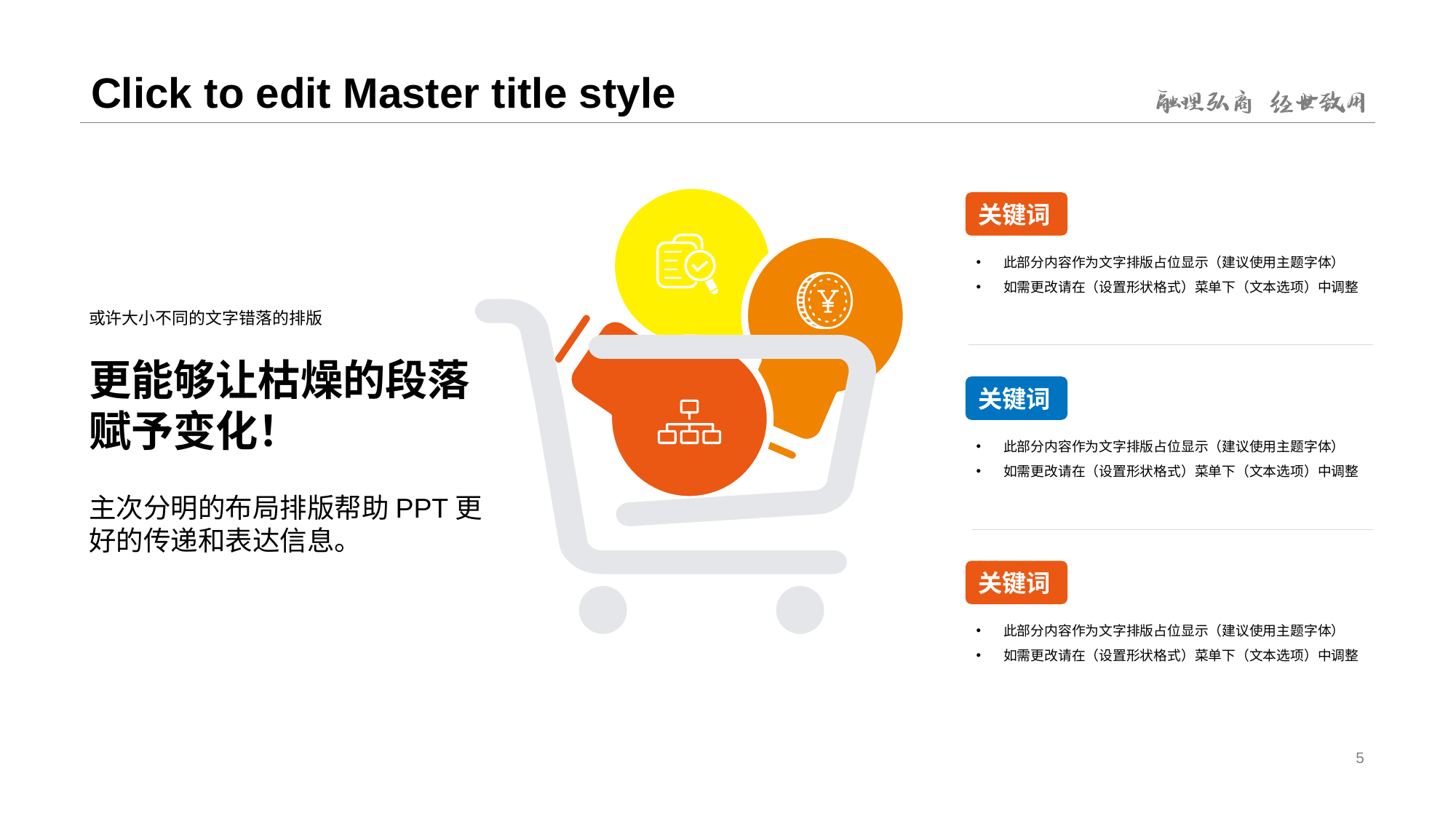

# Click to edit Master title style

关键词

此部分内容作为文字排版占位显示（建议使用主题字体）
如需更改请在（设置形状格式）菜单下（文本选项）中调整

或许大小不同的文字错落的排版

更能够让枯燥的段落赋予变化！

关键词

此部分内容作为文字排版占位显示（建议使用主题字体）
如需更改请在（设置形状格式）菜单下（文本选项）中调整

主次分明的布局排版帮助PPT更好的传递和表达信息。

关键词

此部分内容作为文字排版占位显示（建议使用主题字体）
如需更改请在（设置形状格式）菜单下（文本选项）中调整

5